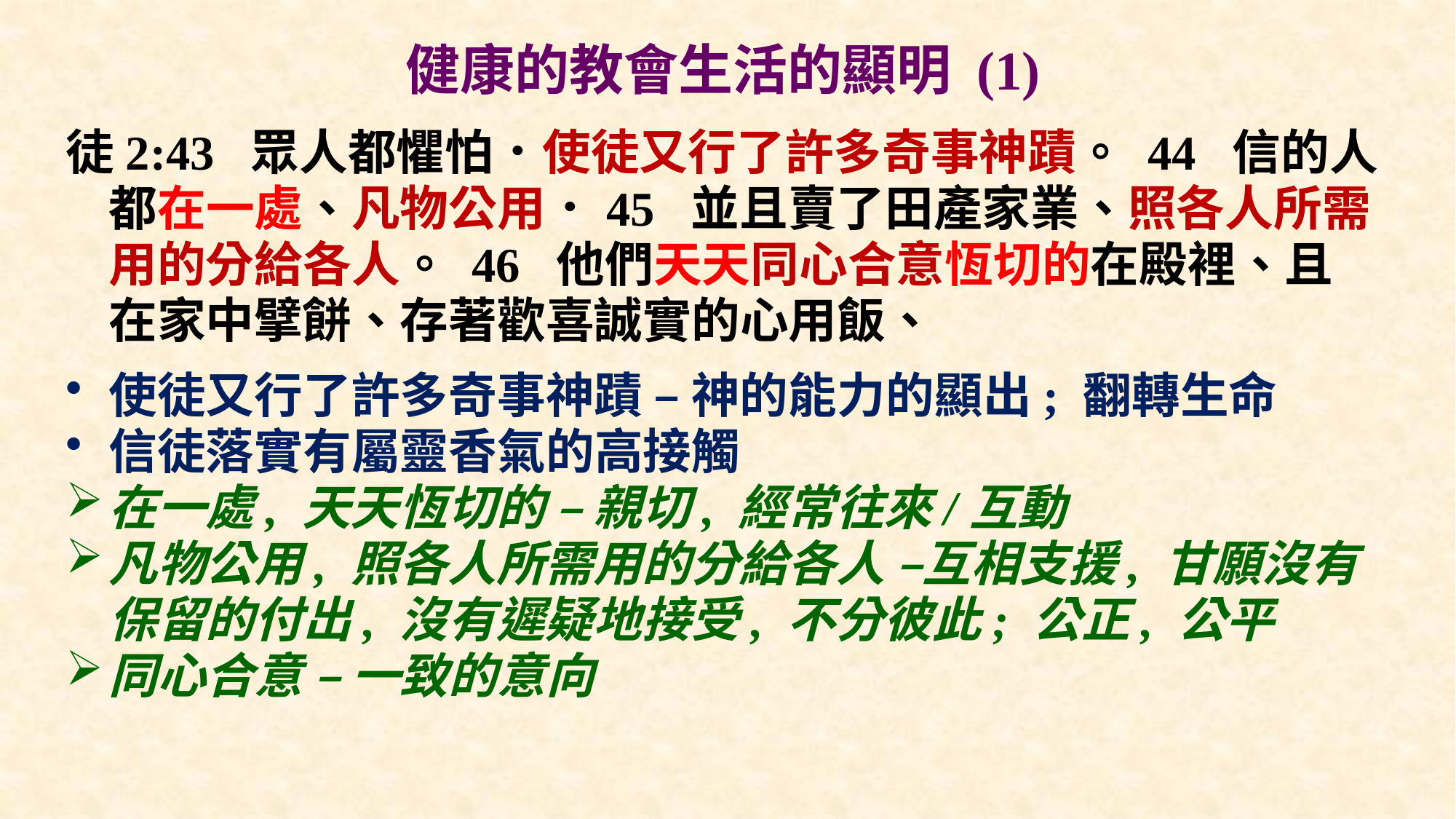

# 健康的教會生活的顯明 (1)
徒2:43  眾人都懼怕．使徒又行了許多奇事神蹟。 44  信的人都在一處、凡物公用．45  並且賣了田產家業、照各人所需用的分給各人。 46  他們天天同心合意恆切的在殿裡、且在家中擘餅、存著歡喜誠實的心用飯、
使徒又行了許多奇事神蹟 – 神的能力的顯出; 翻轉生命
信徒落實有屬靈香氣的高接觸
在一處, 天天恆切的 – 親切, 經常往來/互動
凡物公用, 照各人所需用的分給各人 –互相支援, 甘願沒有保留的付出, 沒有遲疑地接受, 不分彼此; 公正, 公平
同心合意 – 一致的意向